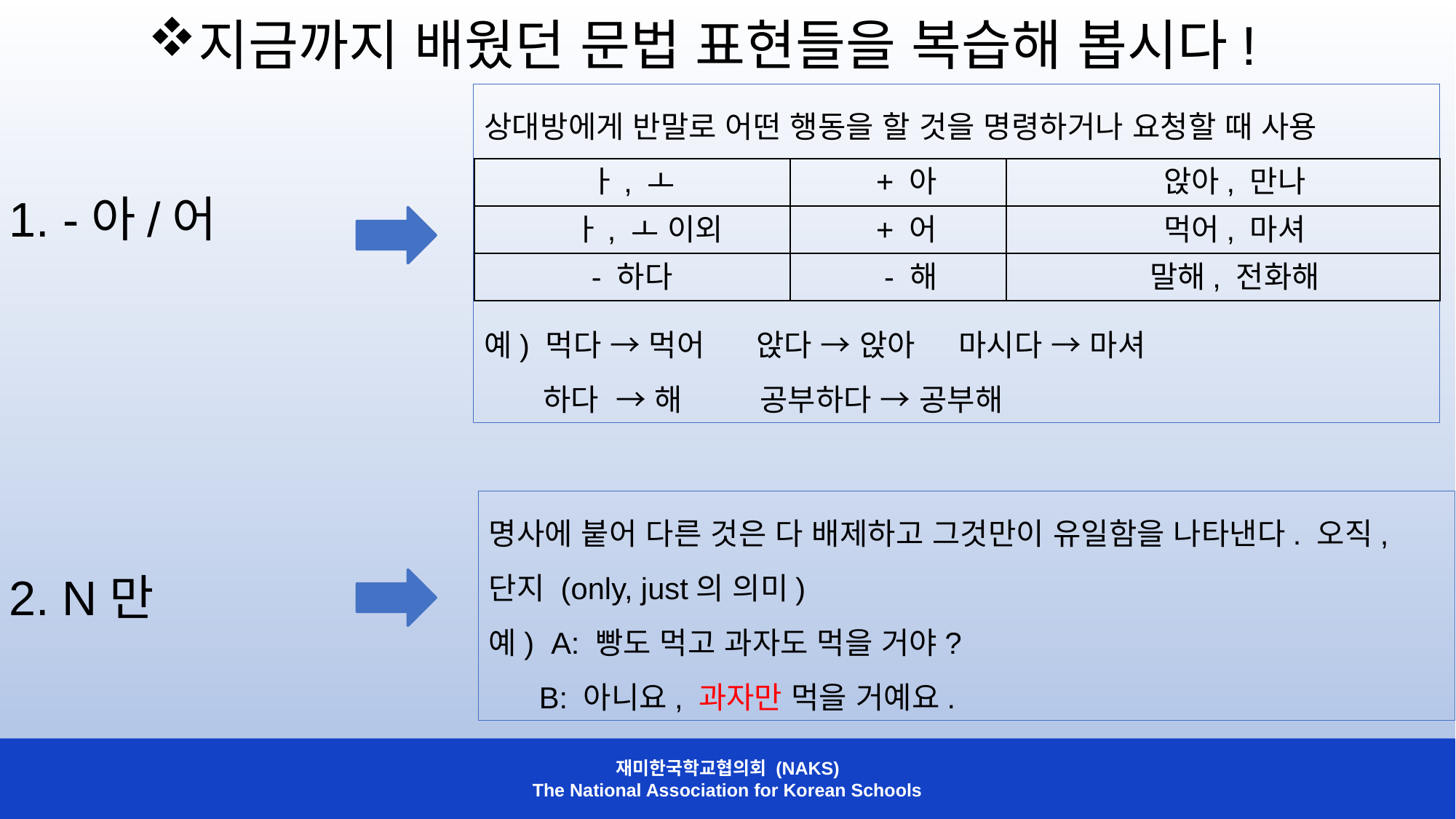

지금까지 배웠던 문법 표현들을 복습해 봅시다!
상대방에게 반말로 어떤 행동을 할 것을 명령하거나 요청할 때 사용

예) 먹다 → 먹어      앉다 → 앉아     마시다 → 마셔
      하다  → 해         공부하다 → 공부해

 -아/어

2. N만

| ㅏ, ㅗ | + 아 | 앉아, 만나 |
| --- | --- | --- |
| ㅏ, ㅗ 이외 | + 어 | 먹어, 마셔 |
| - 하다 | - 해 | 말해, 전화해 |

명사에 붙어 다른 것은 다 배제하고 그것만이 유일함을 나타낸다. 오직, 단지 (only, just의 의미)
예)  A: 빵도 먹고 과자도 먹을 거야?
      B: 아니요, 과자만 먹을 거예요.

재미한국학교협의회 (NAKS)
The National Association for Korean Schools